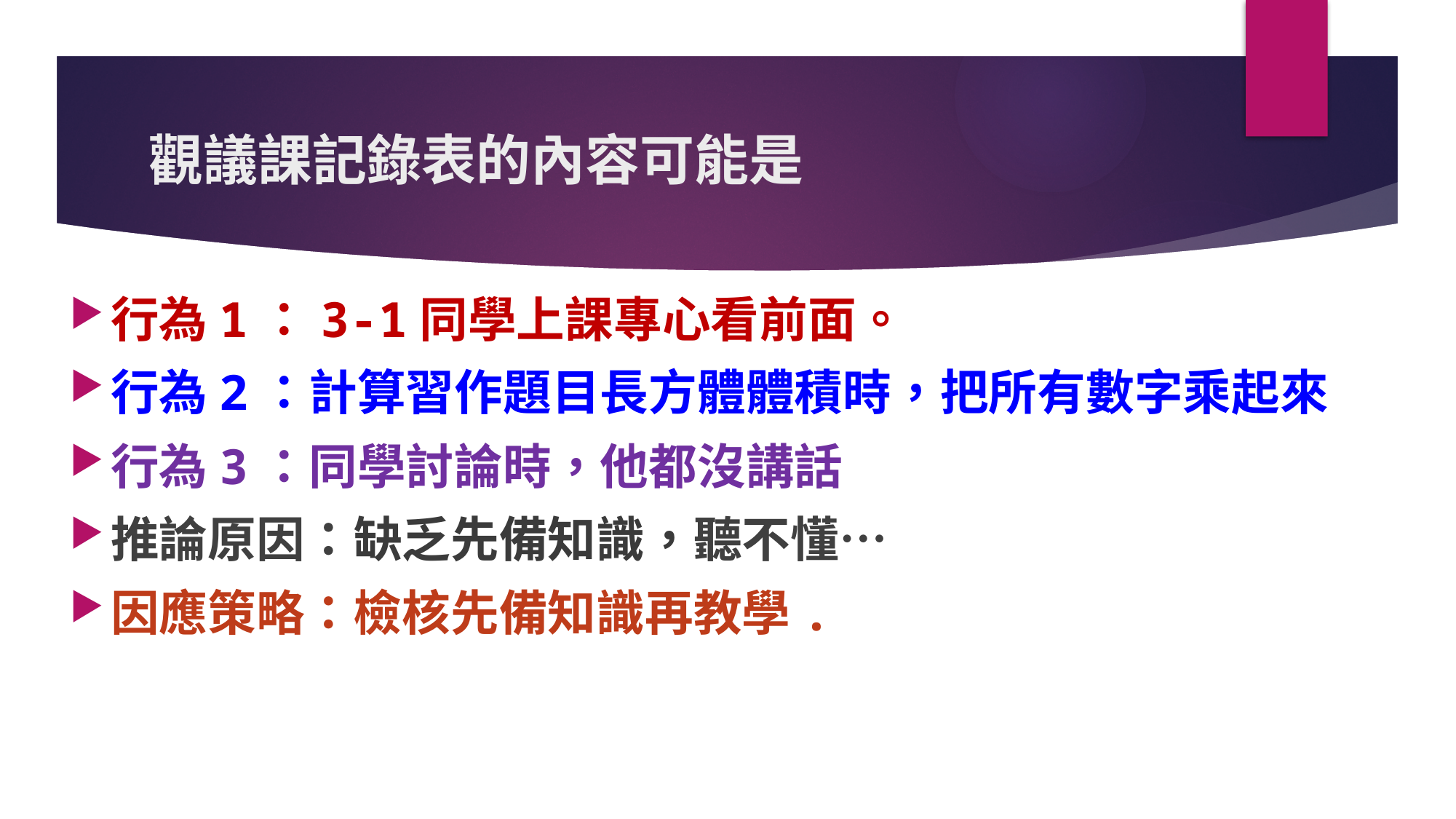

# 觀議課記錄表的內容可能是
行為1：3-1同學上課專心看前面。
行為2：計算習作題目長方體體積時，把所有數字乘起來
行為3：同學討論時，他都沒講話
推論原因：缺乏先備知識，聽不懂…
因應策略：檢核先備知識再教學.